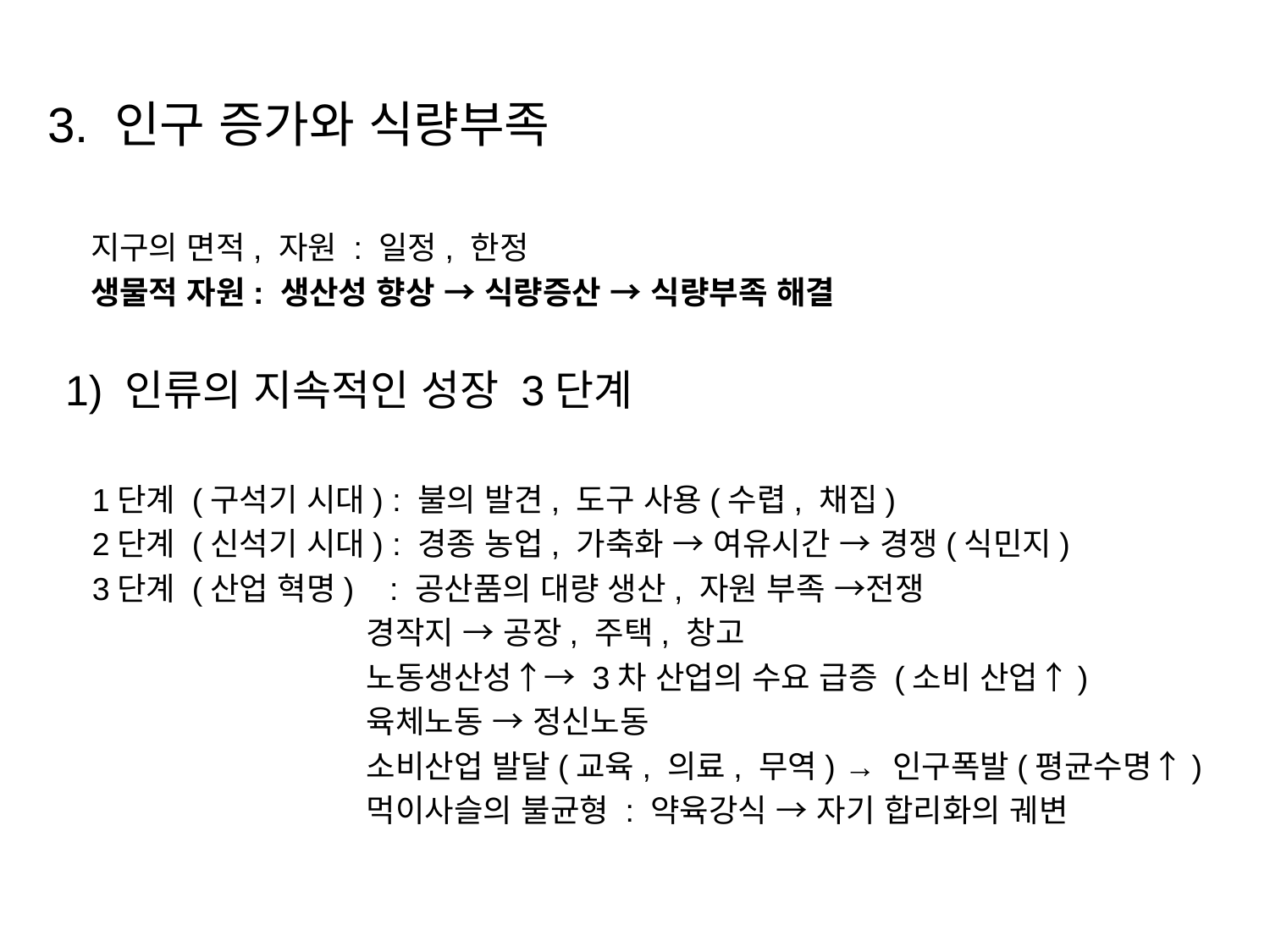

3. 인구 증가와 식량부족

    지구의 면적, 자원 : 일정, 한정
    생물적 자원: 생산성 향상 → 식량증산 → 식량부족 해결

  1) 인류의 지속적인 성장 3단계

     1단계 (구석기 시대) : 불의 발견, 도구 사용(수렵, 채집)
     2단계 (신석기 시대) : 경종 농업, 가축화 → 여유시간 → 경쟁(식민지)
     3단계 (산업 혁명)    : 공산품의 대량 생산, 자원 부족 →전쟁
                                   경작지 → 공장, 주택, 창고
                                   노동생산성↑→ 3차 산업의 수요 급증 (소비 산업↑)
                                   육체노동 → 정신노동
                                   소비산업 발달(교육, 의료, 무역) → 인구폭발(평균수명↑)
                                   먹이사슬의 불균형 : 약육강식 → 자기 합리화의 궤변